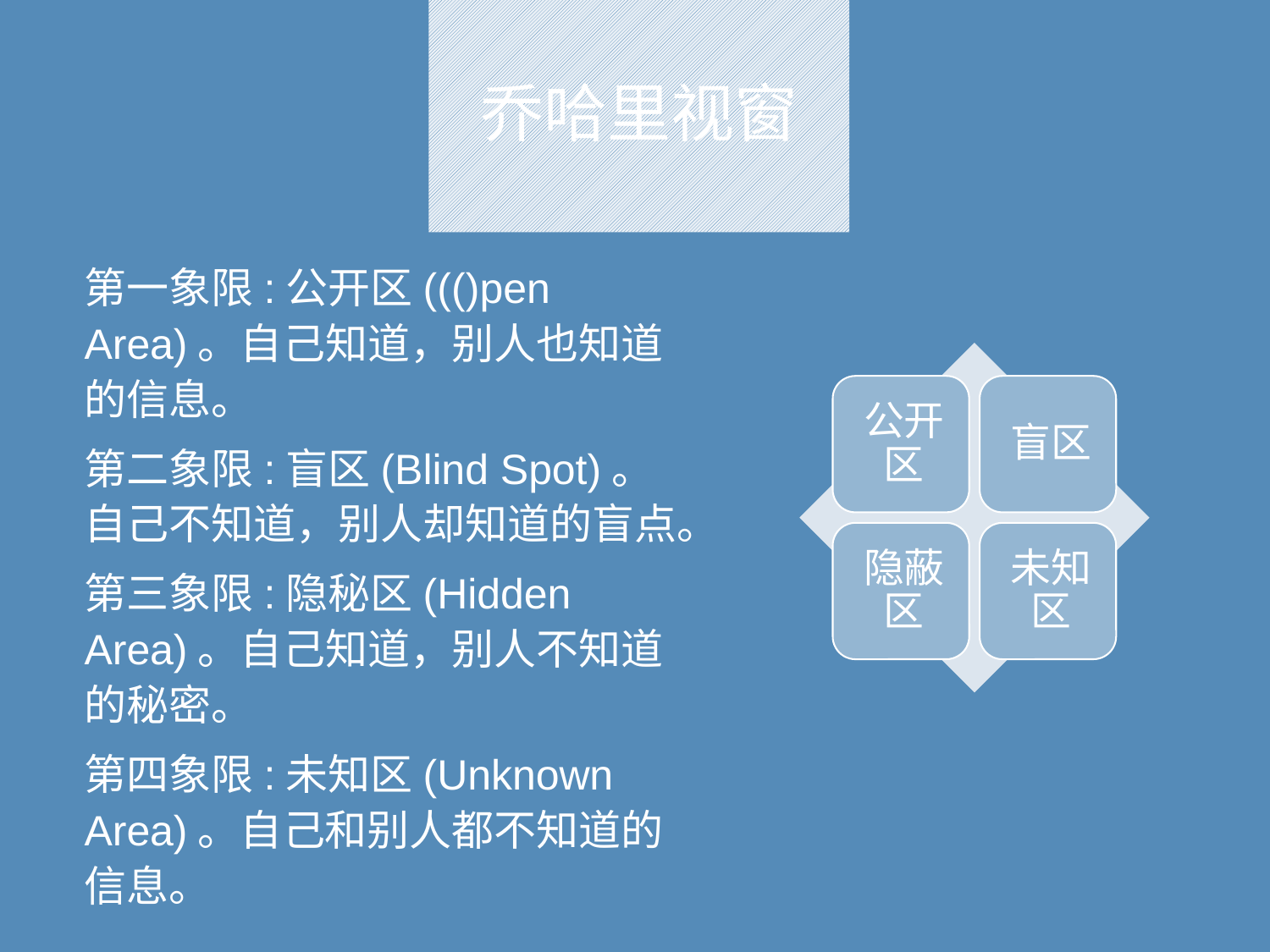

# 乔哈里视窗
第一象限:公开区((()pen Area)。自己知道，别人也知道的信息。
第二象限:盲区(Blind Spot)。自己不知道，别人却知道的盲点。
第三象限:隐秘区(Hidden Area)。自己知道，别人不知道的秘密。
第四象限:未知区(Unknown Area)。自己和别人都不知道的信息。
公开区
盲区
隐蔽区
未知区